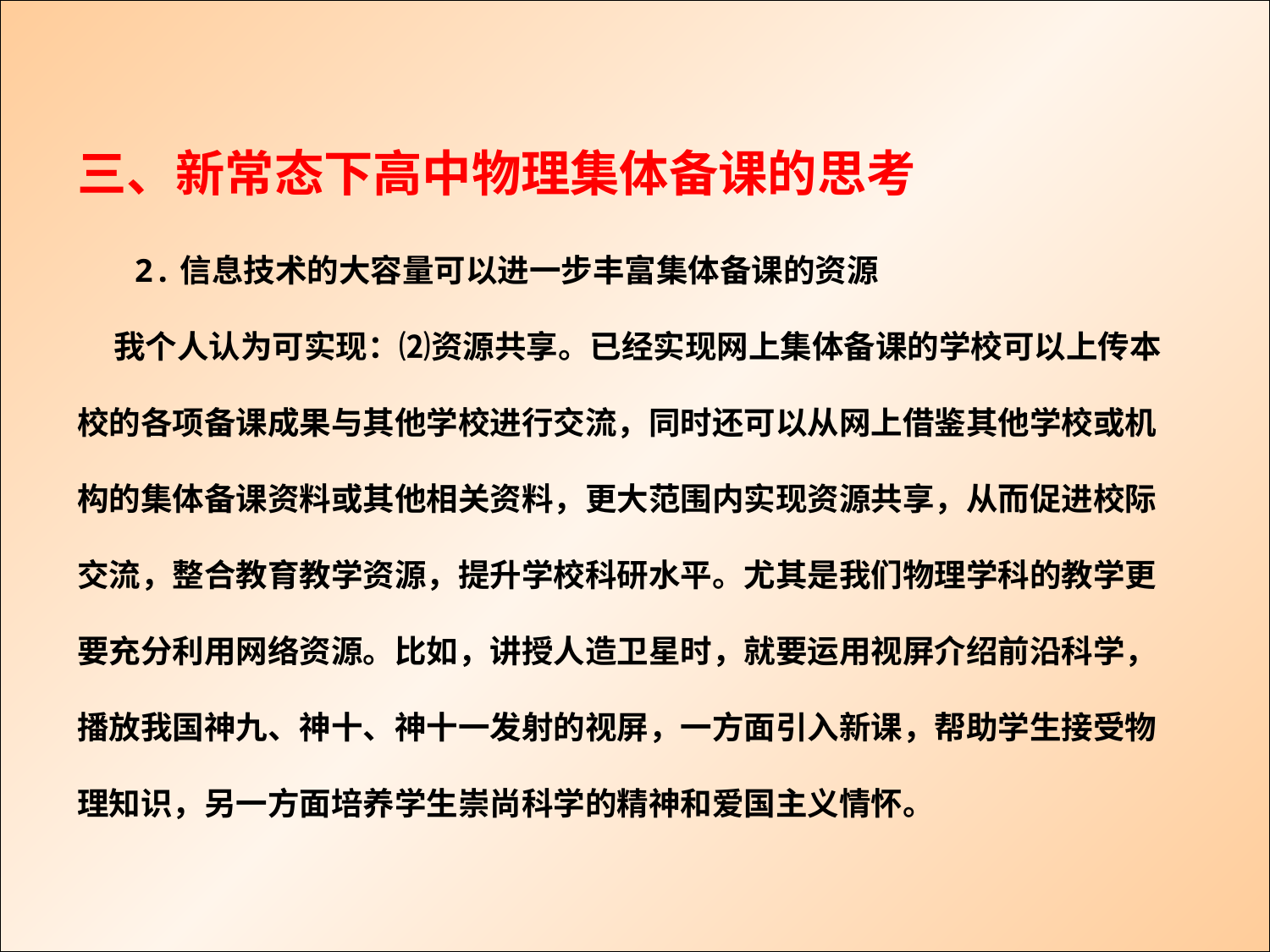

三、新常态下高中物理集体备课的思考
   2.信息技术的大容量可以进一步丰富集体备课的资源
    我个人认为可实现：⑵资源共享。已经实现网上集体备课的学校可以上传本校的各项备课成果与其他学校进行交流，同时还可以从网上借鉴其他学校或机构的集体备课资料或其他相关资料，更大范围内实现资源共享，从而促进校际交流，整合教育教学资源，提升学校科研水平。尤其是我们物理学科的教学更要充分利用网络资源。比如，讲授人造卫星时，就要运用视屏介绍前沿科学，播放我国神九、神十、神十一发射的视屏，一方面引入新课，帮助学生接受物理知识，另一方面培养学生崇尚科学的精神和爱国主义情怀。